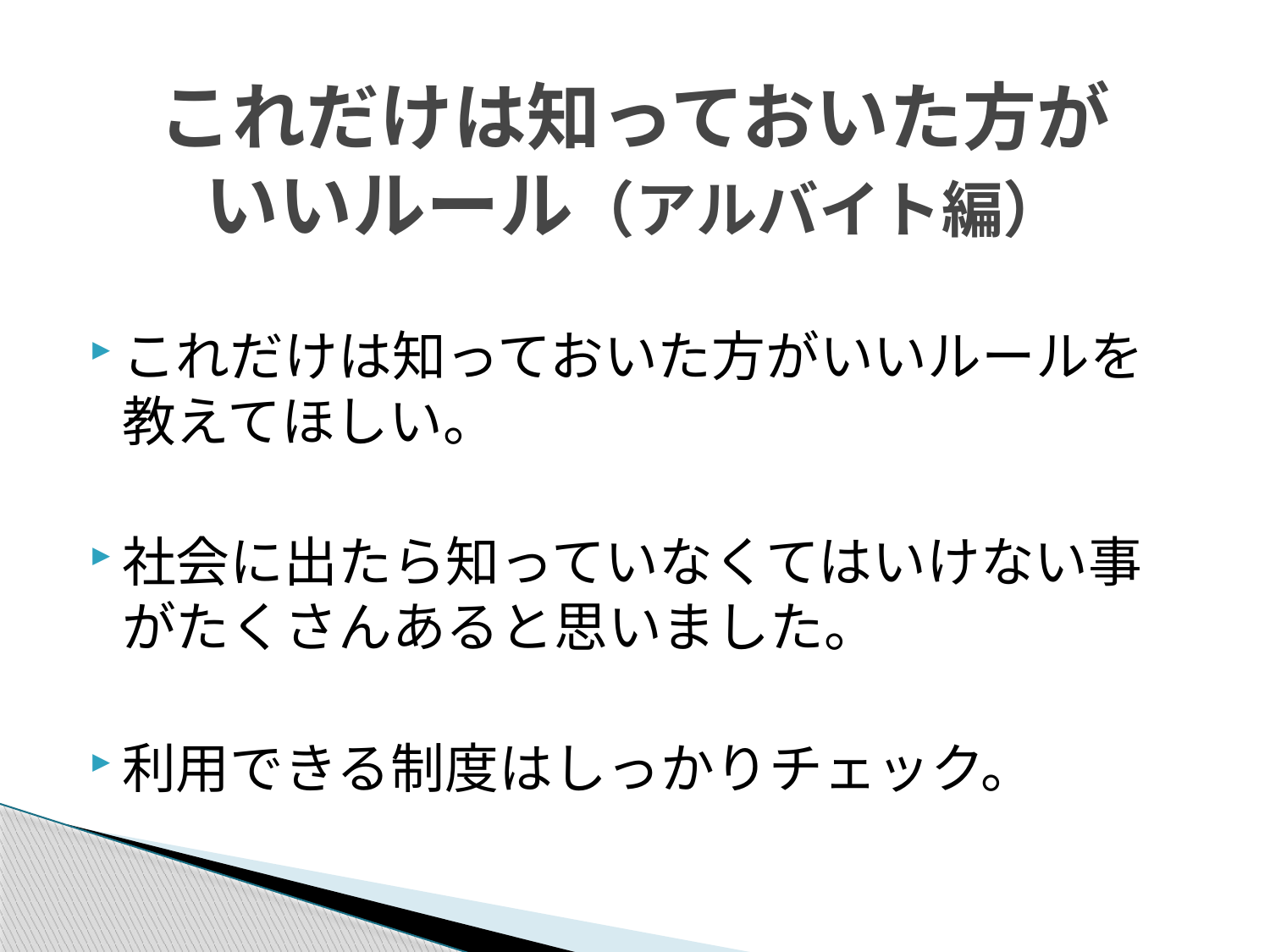

# これだけは知っておいた方が いいルール（アルバイト編）
これだけは知っておいた方がいいルールを教えてほしい。

社会に出たら知っていなくてはいけない事がたくさんあると思いました。

利用できる制度はしっかりチェック。